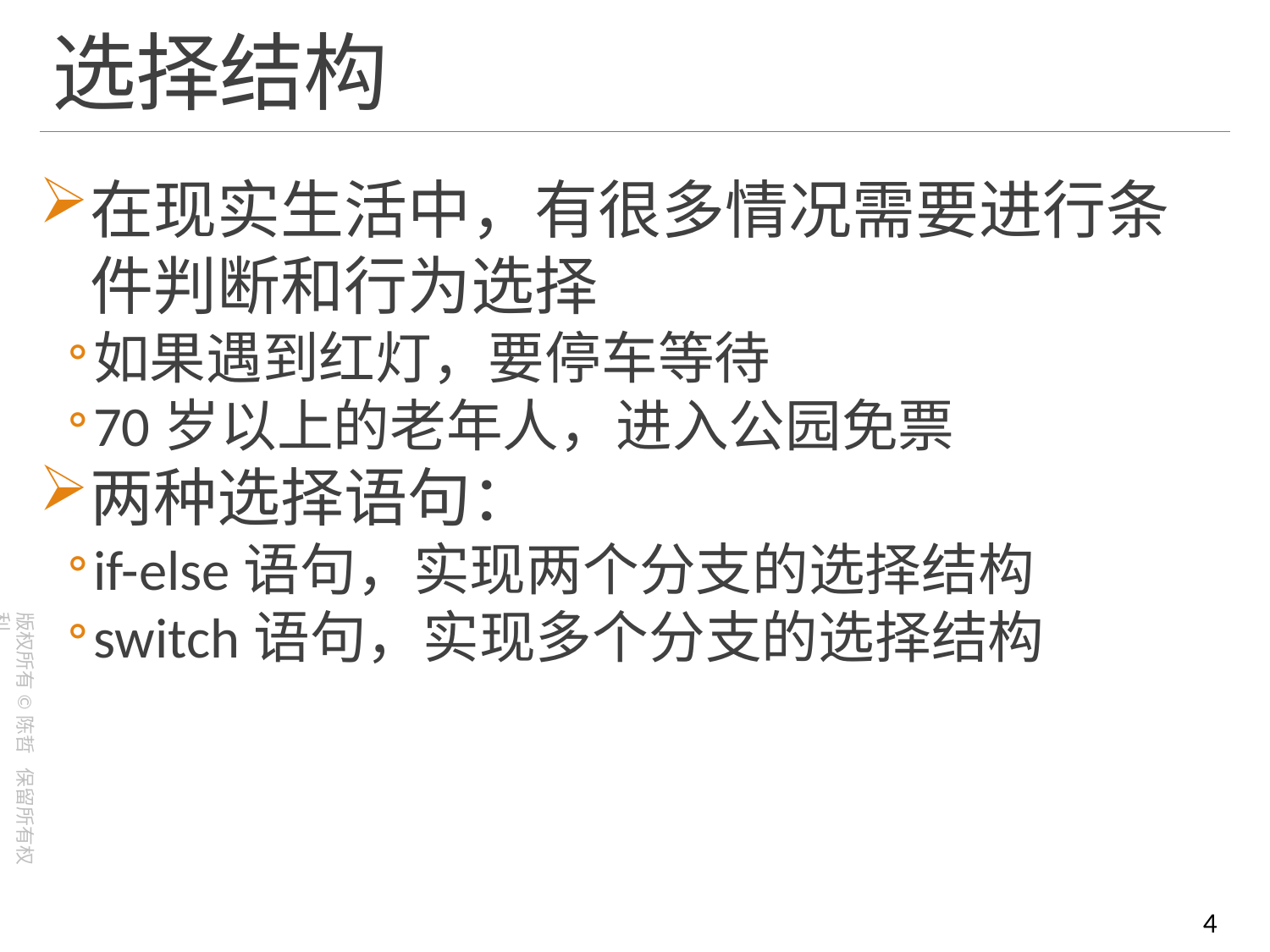

# 选择结构
在现实生活中，有很多情况需要进行条件判断和行为选择
如果遇到红灯，要停车等待
70岁以上的老年人，进入公园免票
两种选择语句：
if-else语句，实现两个分支的选择结构
switch语句，实现多个分支的选择结构
4